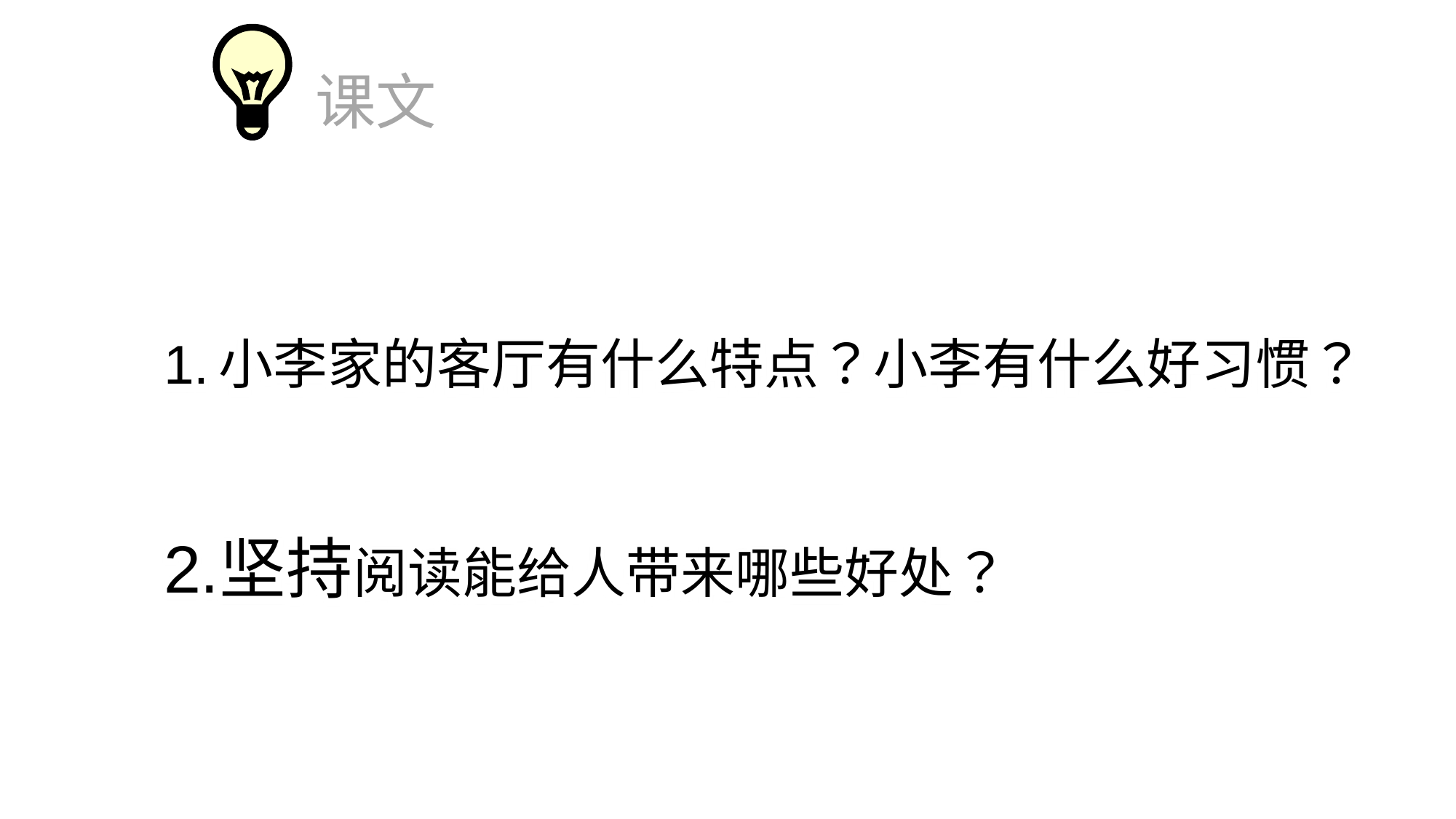

课文

小李家的客厅有什么特点？小李有什么好习惯？

坚持阅读能给人带来哪些好处？